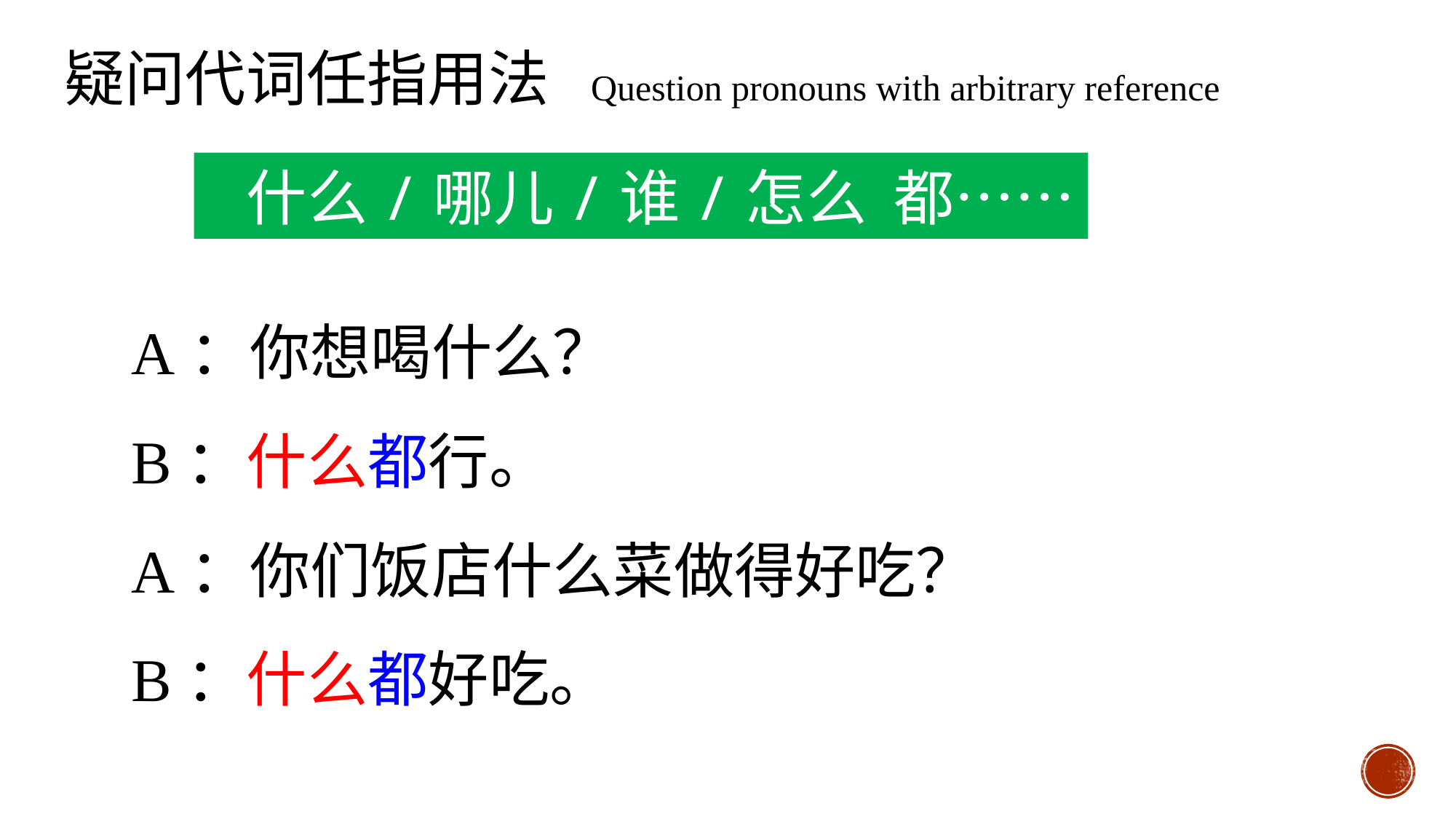

疑问代词任指用法  Question pronouns with arbitrary reference
  什么/哪儿/谁/怎么  都……
A：你想喝什么？
B：什么都行。
A：你们饭店什么菜做得好吃？
B：什么都好吃。